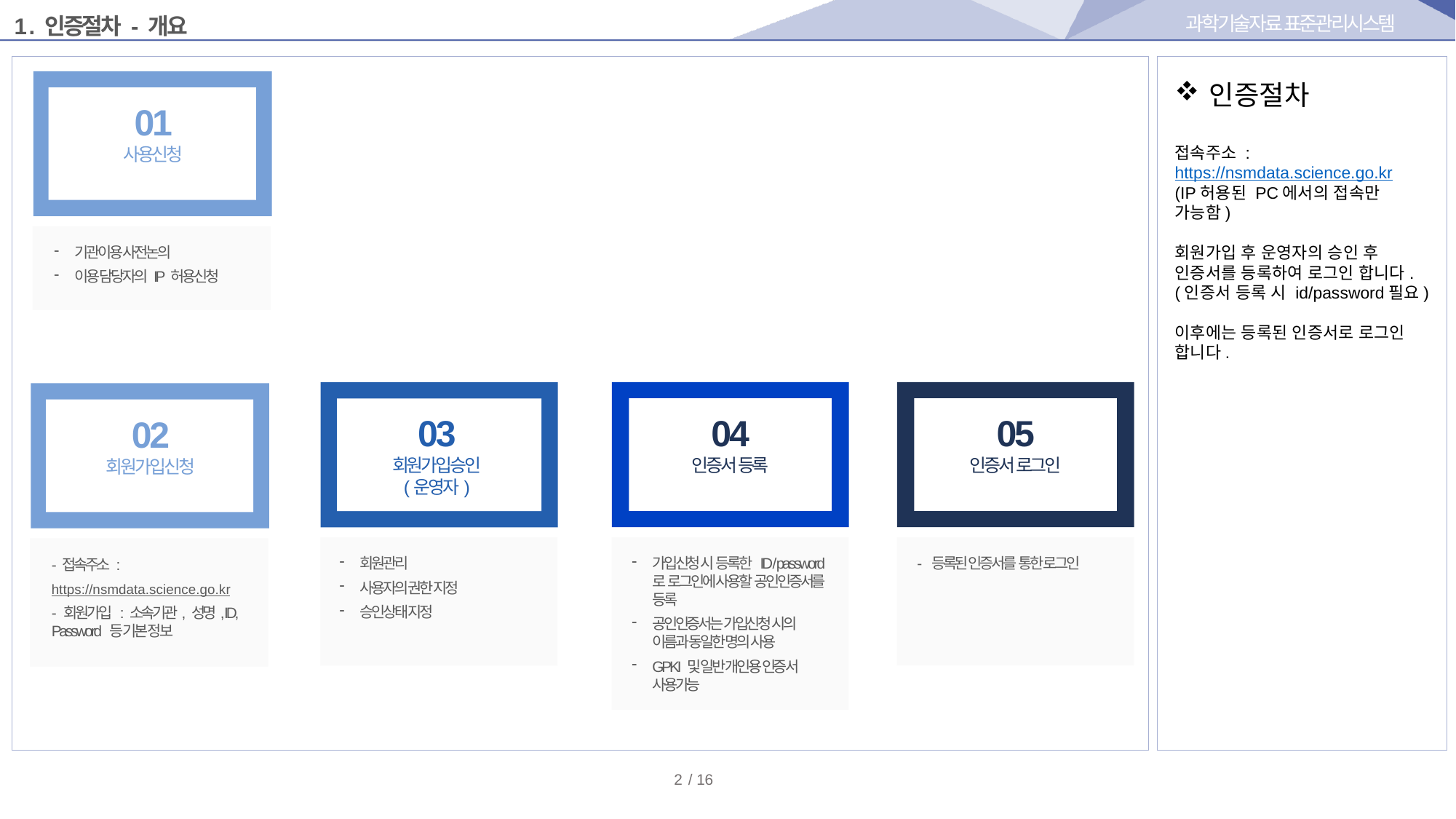

과학기술자료 표준관리시스템
1 . 인증절차 - 개요

인증절차

01
사용신청

접속주소 : https://nsmdata.science.go.kr
(IP허용된 PC에서의 접속만 가능함)

회원가입 후 운영자의 승인 후 인증서를 등록하여 로그인 합니다.
(인증서 등록 시 id/password필요)

이후에는 등록된 인증서로 로그인 합니다.

기관이용 사전논의
이용 담당자의 IP 허용신청

04
인증서 등록
05
인증서 로그인
03
회원가입승인
(운영자)
02
회원가입신청

가입신청 시  등록한  ID / password  로  로그인에 사용할  공인인증서를 등록
공인인증서는 가입신청 시의 이름과 동일한 명의 사용
GPKI 및 일반 개인용 인증서  사용가능

-   등록된 인증서를  통한 로그인
회원관리
사용자의 권한 지정
승인상태 지정
- 접속주소 :
https://nsmdata.science.go.kr
-  회원가입  : 소속기관, 성명, ID, Password  등 기본 정보

2